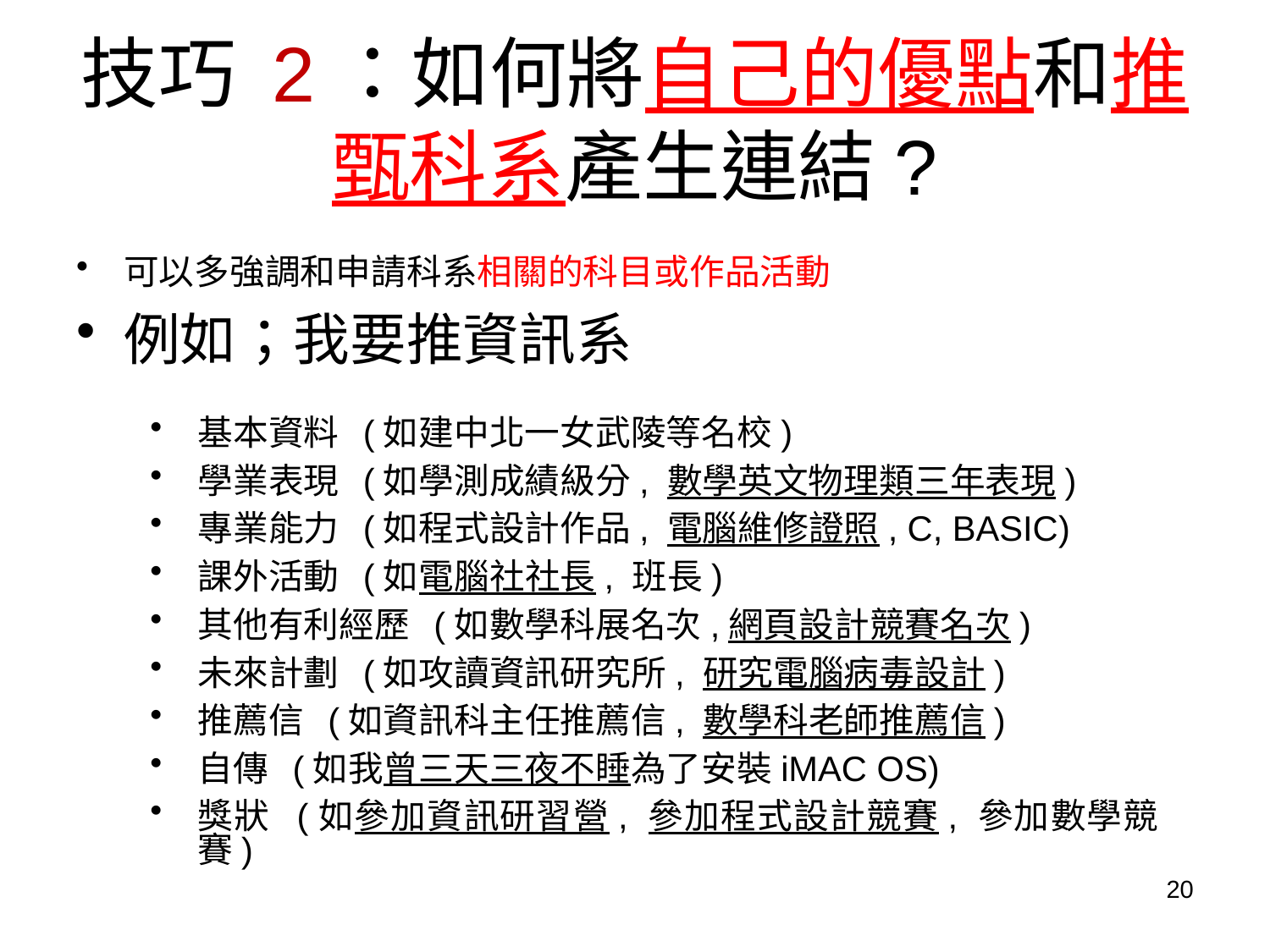

# 技巧 2：如何將自己的優點和推甄科系產生連結?
可以多強調和申請科系相關的科目或作品活動
例如；我要推資訊系

基本資料  (如建中北一女武陵等名校)
學業表現  (如學測成績級分, 數學英文物理類三年表現)
專業能力  (如程式設計作品, 電腦維修證照, C, BASIC)
課外活動  (如電腦社社長, 班長)
其他有利經歷  (如數學科展名次,網頁設計競賽名次)
未來計劃  (如攻讀資訊研究所, 研究電腦病毒設計)
推薦信  (如資訊科主任推薦信, 數學科老師推薦信)
自傳  (如我曾三天三夜不睡為了安裝iMAC OS)
獎狀  (如參加資訊研習營, 參加程式設計競賽, 參加數學競賽)
20